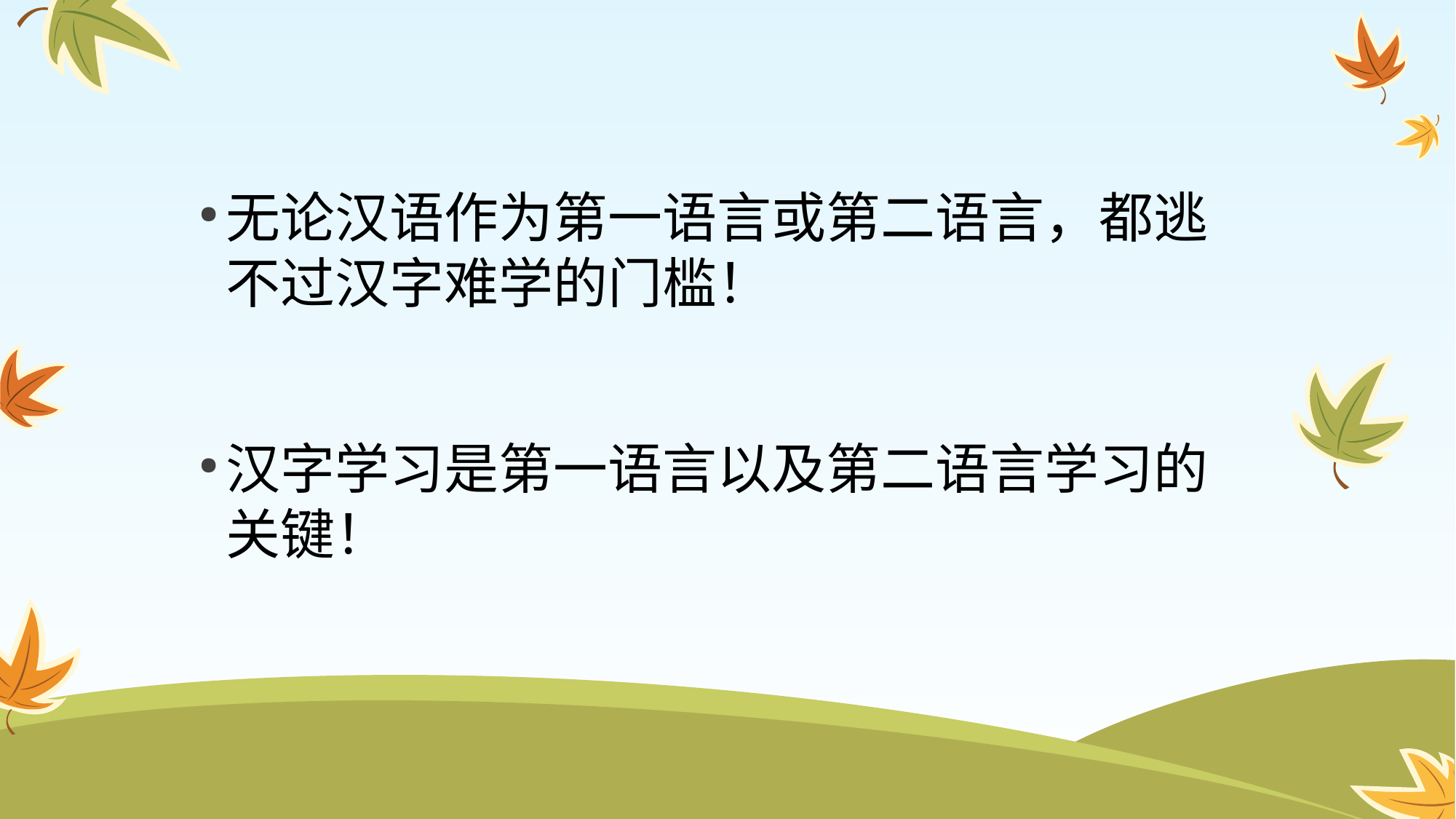

无论汉语作为第一语言或第二语言，都逃不过汉字难学的门槛！

汉字学习是第一语言以及第二语言学习的关键！